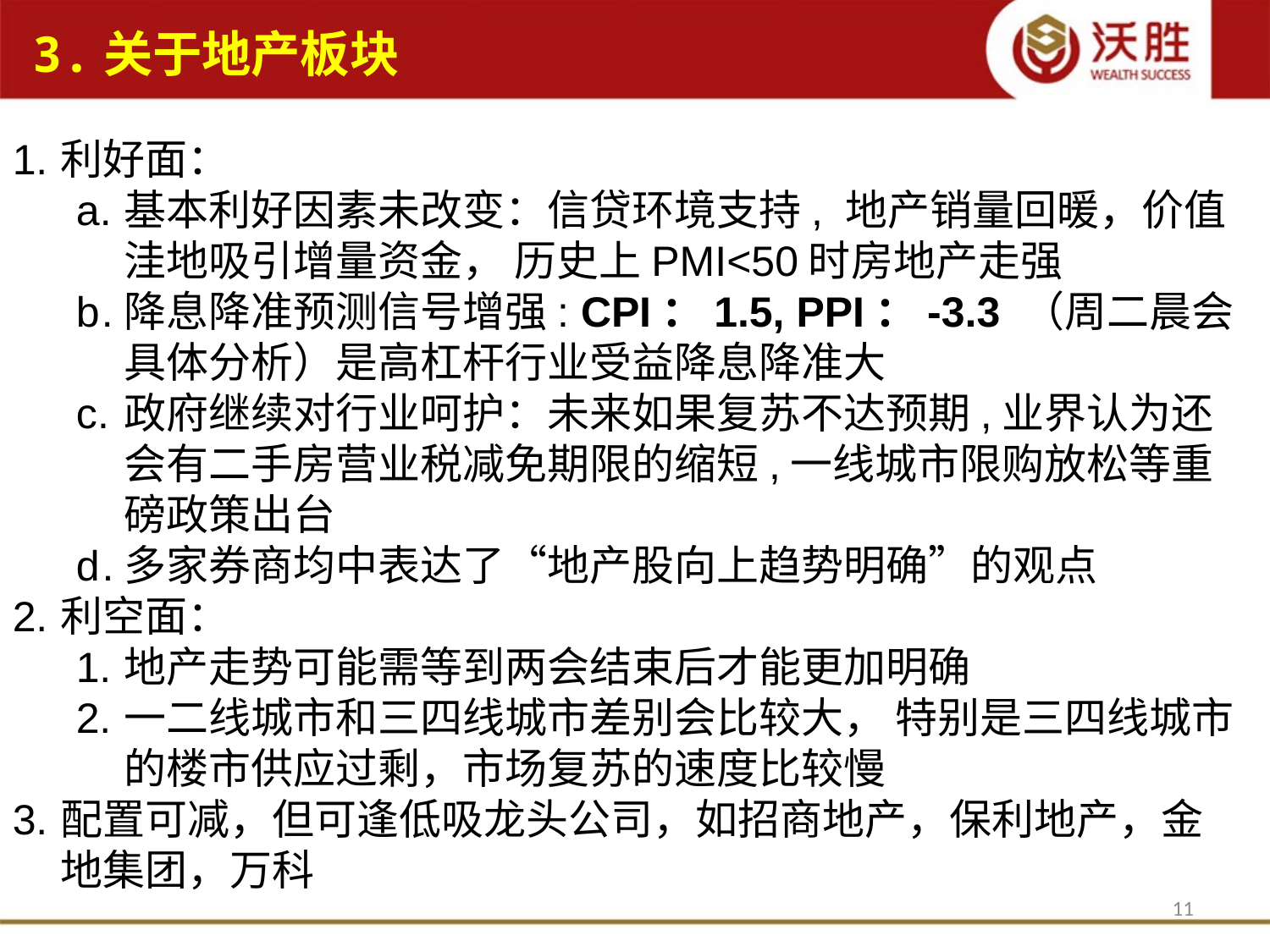

3.关于地产板块
利好面：
基本利好因素未改变：信贷环境支持, 地产销量回暖，价值洼地吸引增量资金， 历史上PMI<50时房地产走强
降息降准预测信号增强: CPI：1.5, PPI：-3.3 （周二晨会具体分析）是高杠杆行业受益降息降准大
政府继续对行业呵护：未来如果复苏不达预期,业界认为还会有二手房营业税减免期限的缩短,一线城市限购放松等重磅政策出台
多家券商均中表达了“地产股向上趋势明确”的观点
利空面：
地产走势可能需等到两会结束后才能更加明确
一二线城市和三四线城市差别会比较大， 特别是三四线城市的楼市供应过剩，市场复苏的速度比较慢
配置可减，但可逢低吸龙头公司，如招商地产，保利地产，金地集团，万科

11